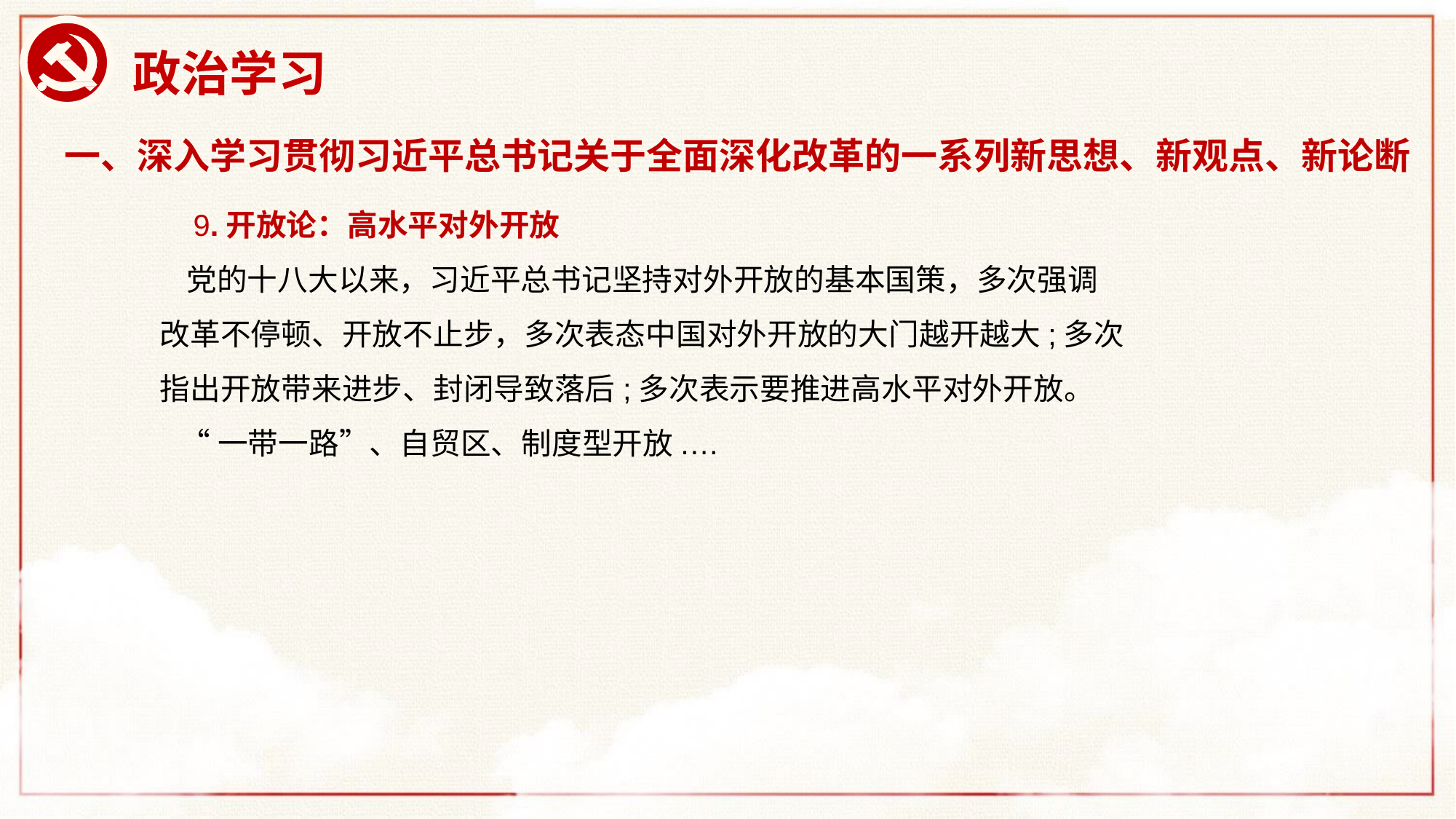

# 政治学习
一、深入学习贯彻习近平总书记关于全面深化改革的一系列新思想、新观点、新论断
    9.开放论：高水平对外开放
    党的十八大以来，习近平总书记坚持对外开放的基本国策，多次强调改革不停顿、开放不止步，多次表态中国对外开放的大门越开越大;多次指出开放带来进步、封闭导致落后;多次表示要推进高水平对外开放。
   “一带一路”、自贸区、制度型开放.…